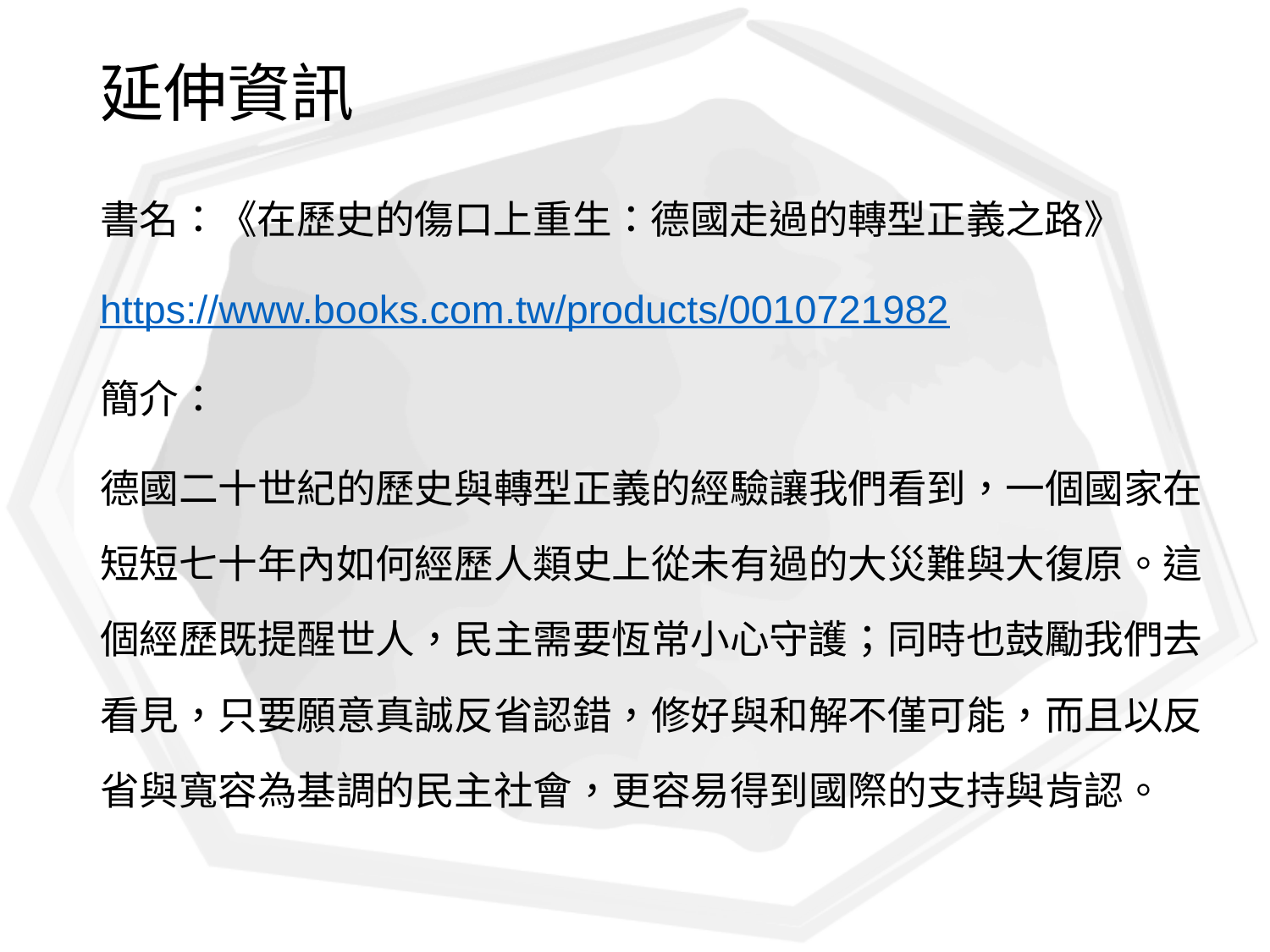

# 延伸資訊
書名：《在歷史的傷口上重生：德國走過的轉型正義之路》
https://www.books.com.tw/products/0010721982
簡介：
德國二十世紀的歷史與轉型正義的經驗讓我們看到，一個國家在短短七十年內如何經歷人類史上從未有過的大災難與大復原。這個經歷既提醒世人，民主需要恆常小心守護；同時也鼓勵我們去看見，只要願意真誠反省認錯，修好與和解不僅可能，而且以反省與寬容為基調的民主社會，更容易得到國際的支持與肯認。